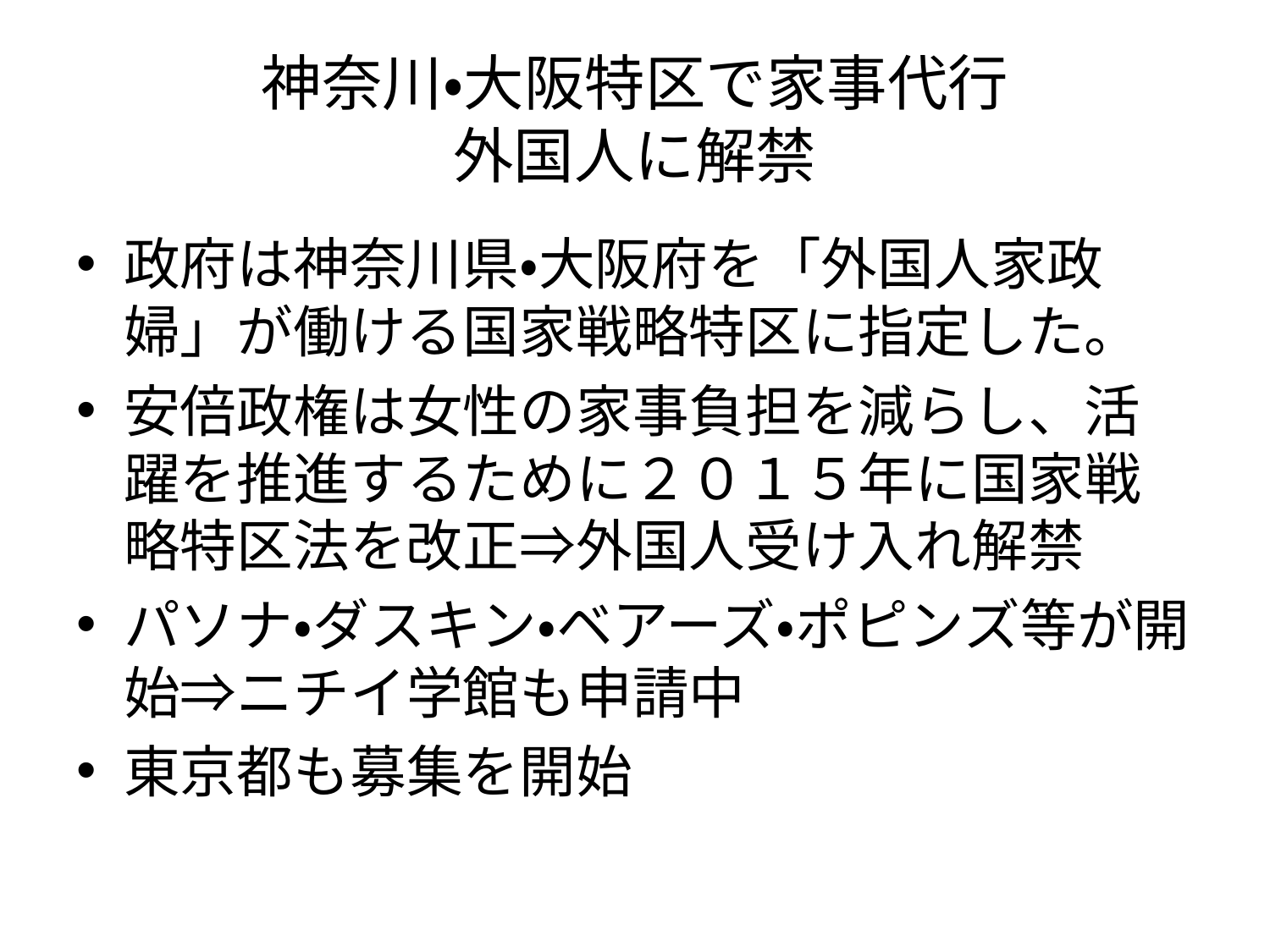

# 神奈川・大阪特区で家事代行 外国人に解禁
政府は神奈川県・大阪府を「外国人家政婦」が働ける国家戦略特区に指定した。
安倍政権は女性の家事負担を減らし、活躍を推進するために２０１５年に国家戦略特区法を改正⇒外国人受け入れ解禁
パソナ・ダスキン・ベアーズ・ポピンズ等が開始⇒ニチイ学館も申請中
東京都も募集を開始